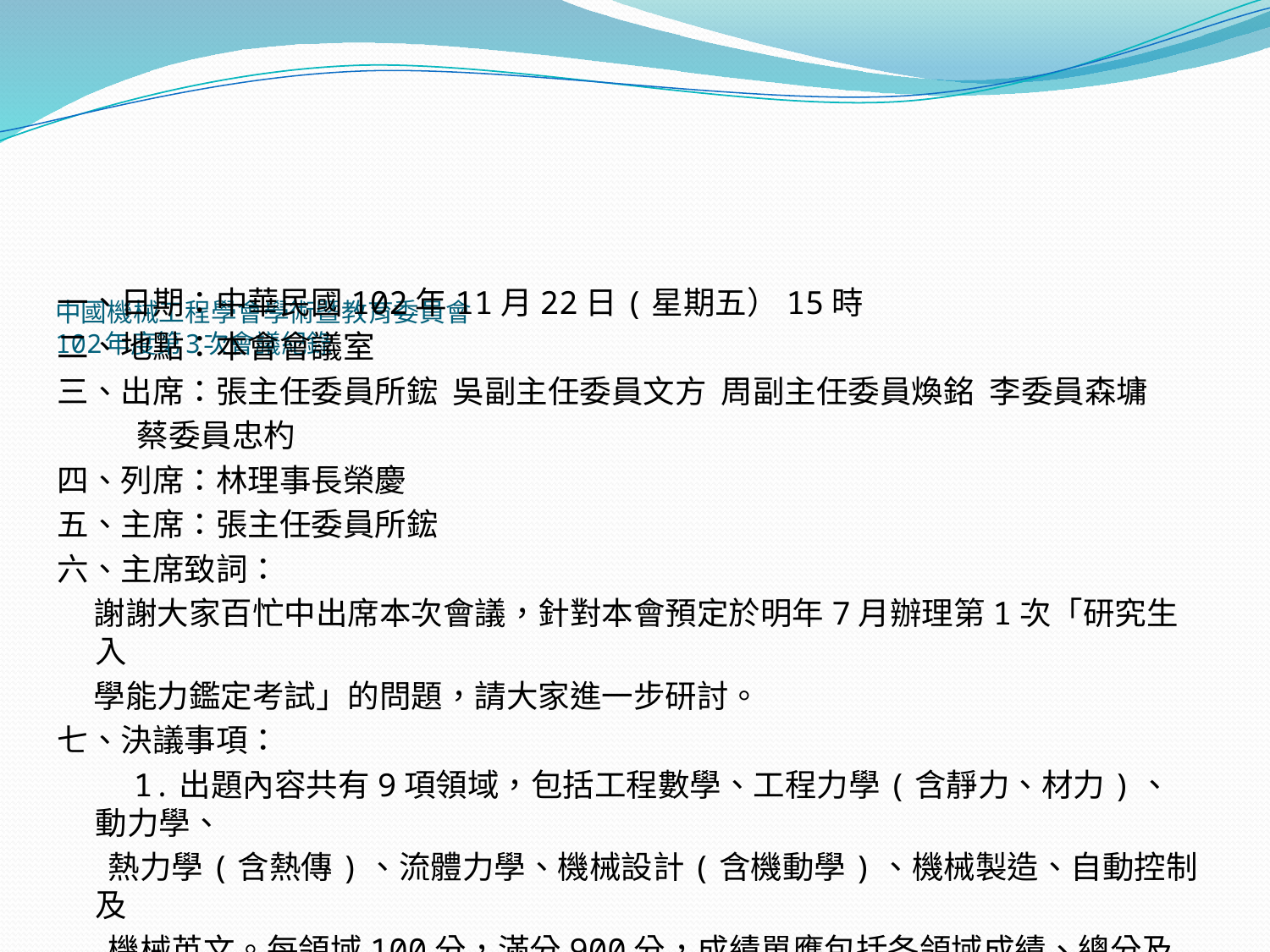

一、日期：中華民國102年11月22日(星期五）15時
二、地點：本會會議室
三、出席：張主任委員所鋐  吳副主任委員文方  周副主任委員煥銘  李委員森墉
          蔡委員忠杓
四、列席：林理事長榮慶
五、主席：張主任委員所鋐
六、主席致詞：
    謝謝大家百忙中出席本次會議，針對本會預定於明年7月辦理第1次「研究生入
    學能力鑑定考試」的問題，請大家進一步研討。
七、決議事項：
    1.出題內容共有9項領域，包括工程數學、工程力學(含靜力、材力)、動力學、
      熱力學(含熱傳)、流體力學、機械設計(含機動學)、機械製造、自動控制及
      機械英文。每領域100分，滿分900分，成績單應包括各領域成績、總分及其
      分別之百分比級距值(percentile ratio)。

# 中國機械工程學會學術暨教育委員會 102年度第3次會議紀錄